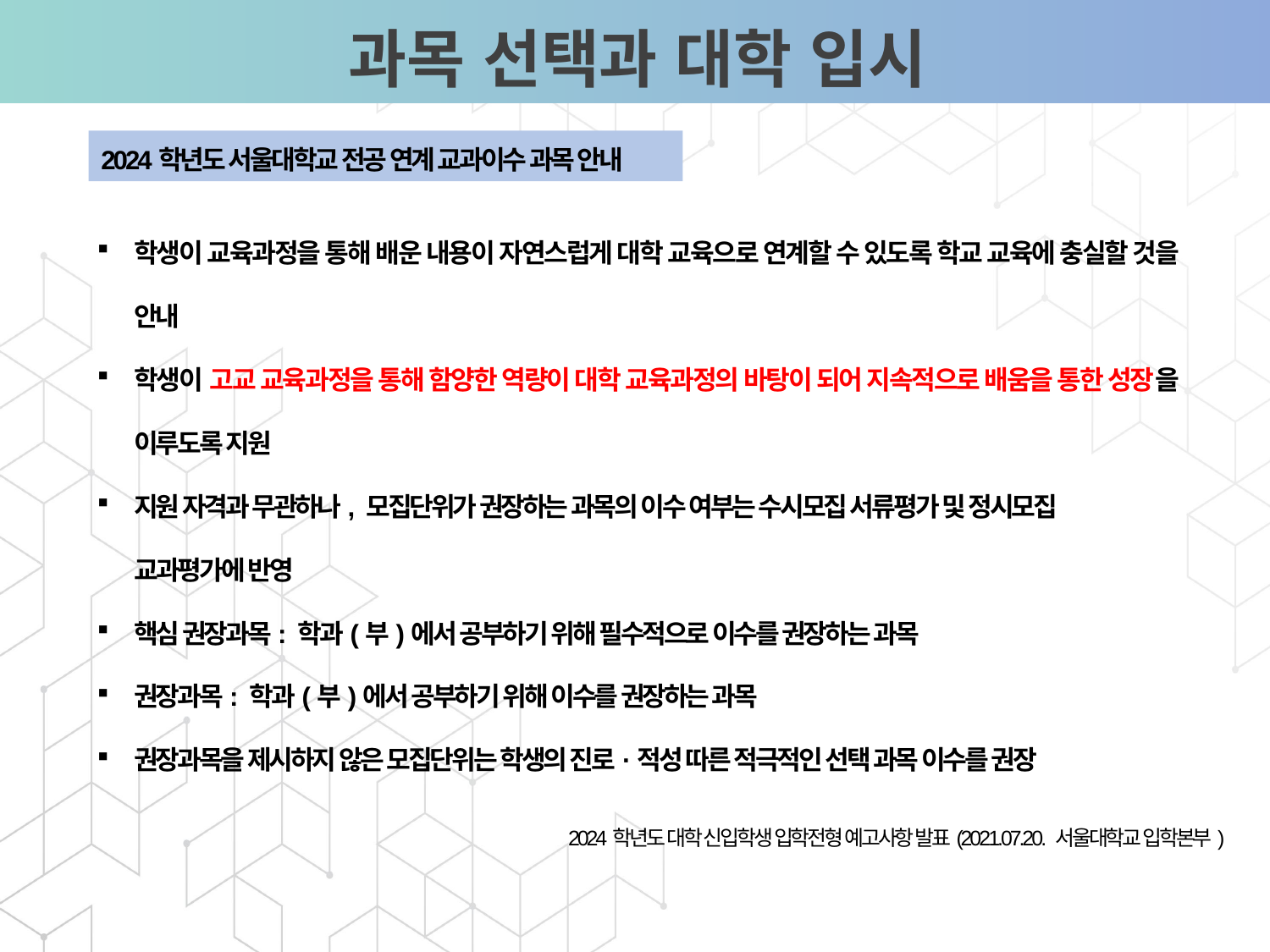

과목 선택과 대학 입시
2024학년도 서울대학교 전공 연계 교과이수 과목 안내
영업활동의 부재
학생이 교육과정을 통해 배운 내용이 자연스럽게 대학 교육으로 연계할 수 있도록 학교 교육에 충실할 것을 안내
학생이 고교 교육과정을 통해 함양한 역량이 대학 교육과정의 바탕이 되어 지속적으로 배움을 통한 성장을 이루도록 지원
지원 자격과 무관하나, 모집단위가 권장하는 과목의 이수 여부는 수시모집 서류평가 및 정시모집
      교과평가에 반영
핵심 권장과목: 학과(부)에서 공부하기 위해 필수적으로 이수를 권장하는 과목
권장과목: 학과(부)에서 공부하기 위해 이수를 권장하는 과목
권장과목을 제시하지 않은 모집단위는 학생의 진로·적성 따른 적극적인 선택 과목 이수를 권장
2024학년도 대학 신입학생 입학전형 예고사항 발표(2021.07.20. 서울대학교 입학본부)